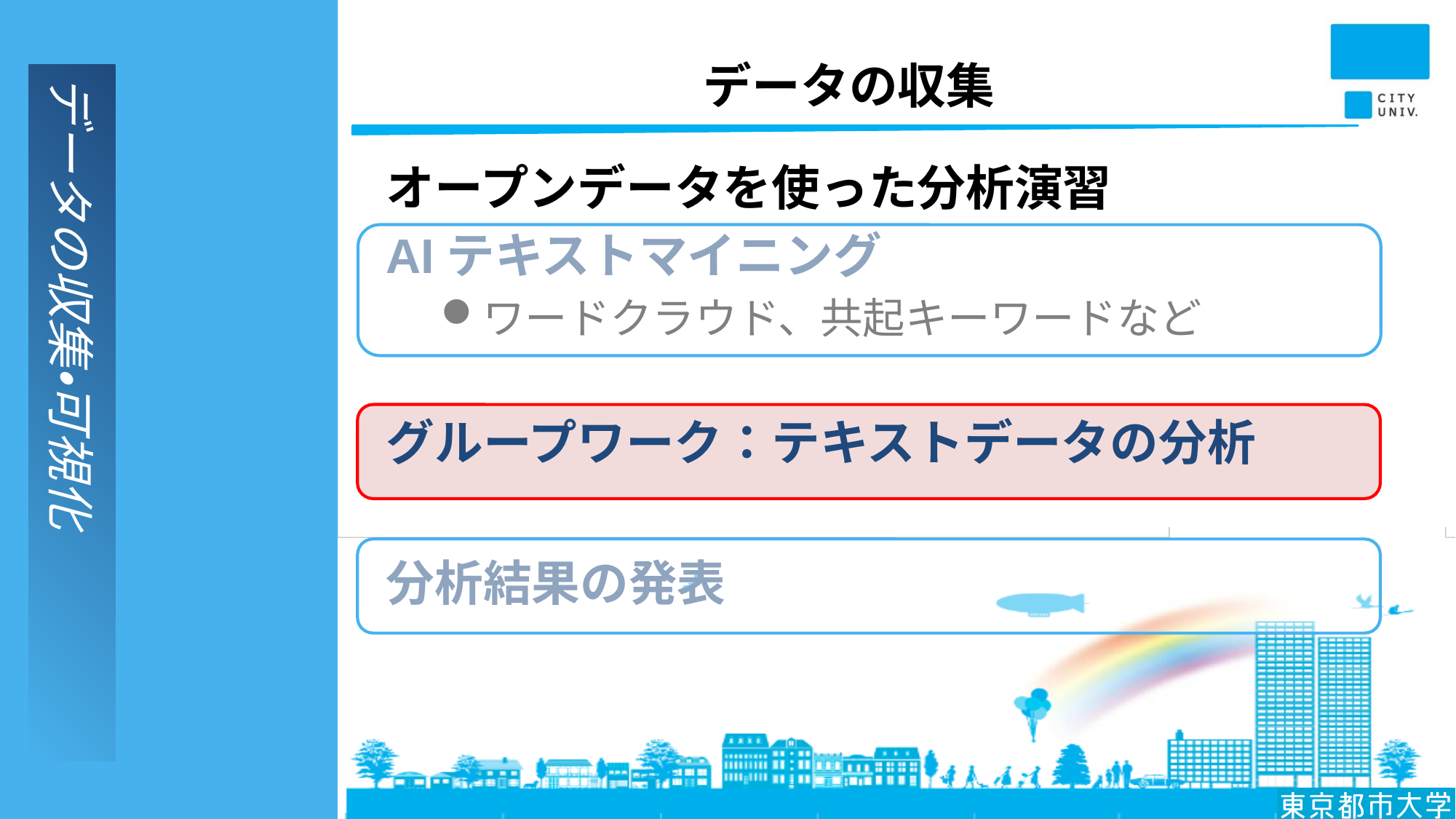

# データの収集
オープンデータを使った分析演習
AIテキストマイニング
ワードクラウド、共起キーワードなど

グループワーク：テキストデータの分析

分析結果の発表

データの収集・可視化